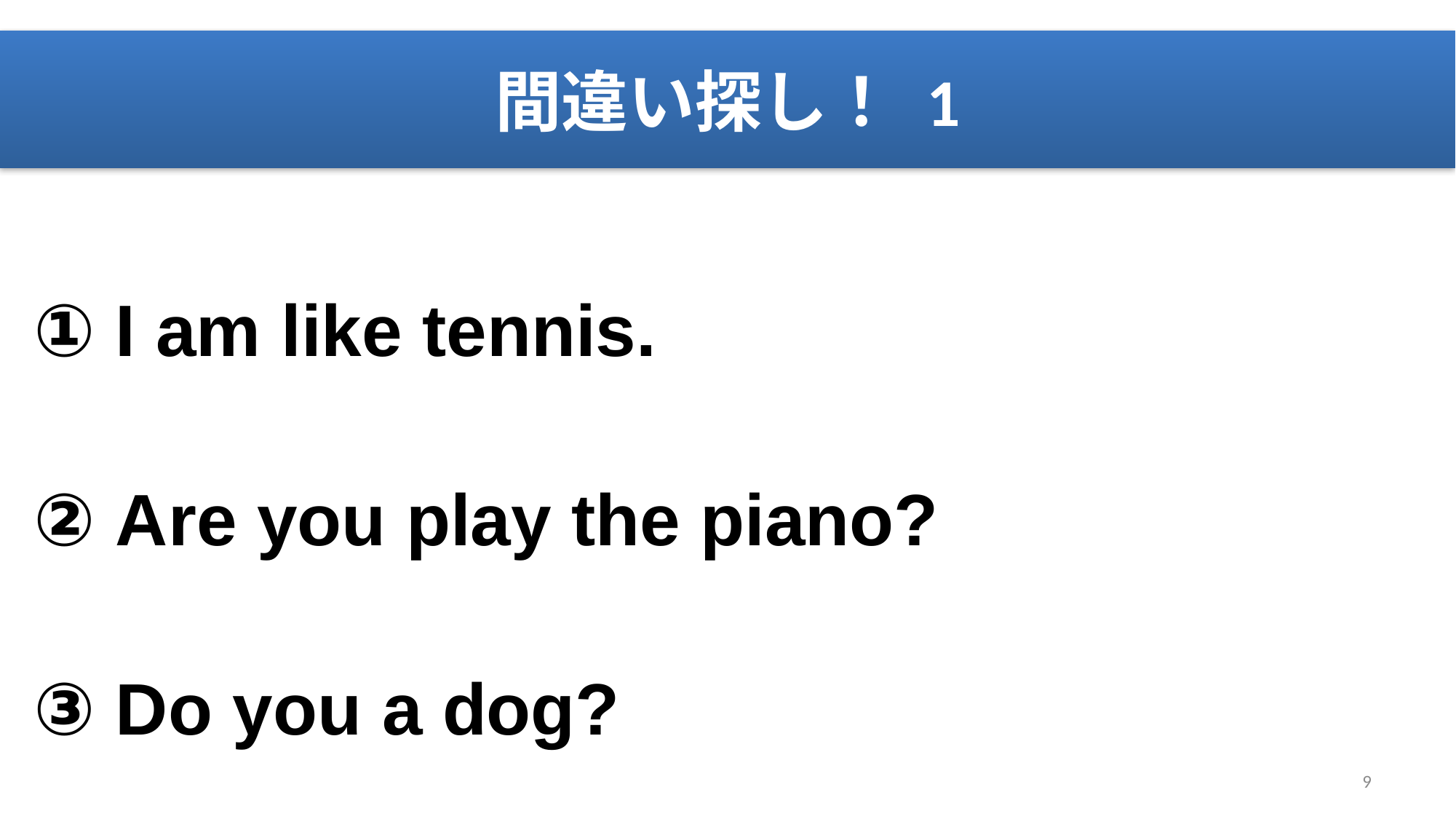

# 間違い探し！ 1
 I am like tennis.
 Are you play the piano?
 Do you a dog?
9